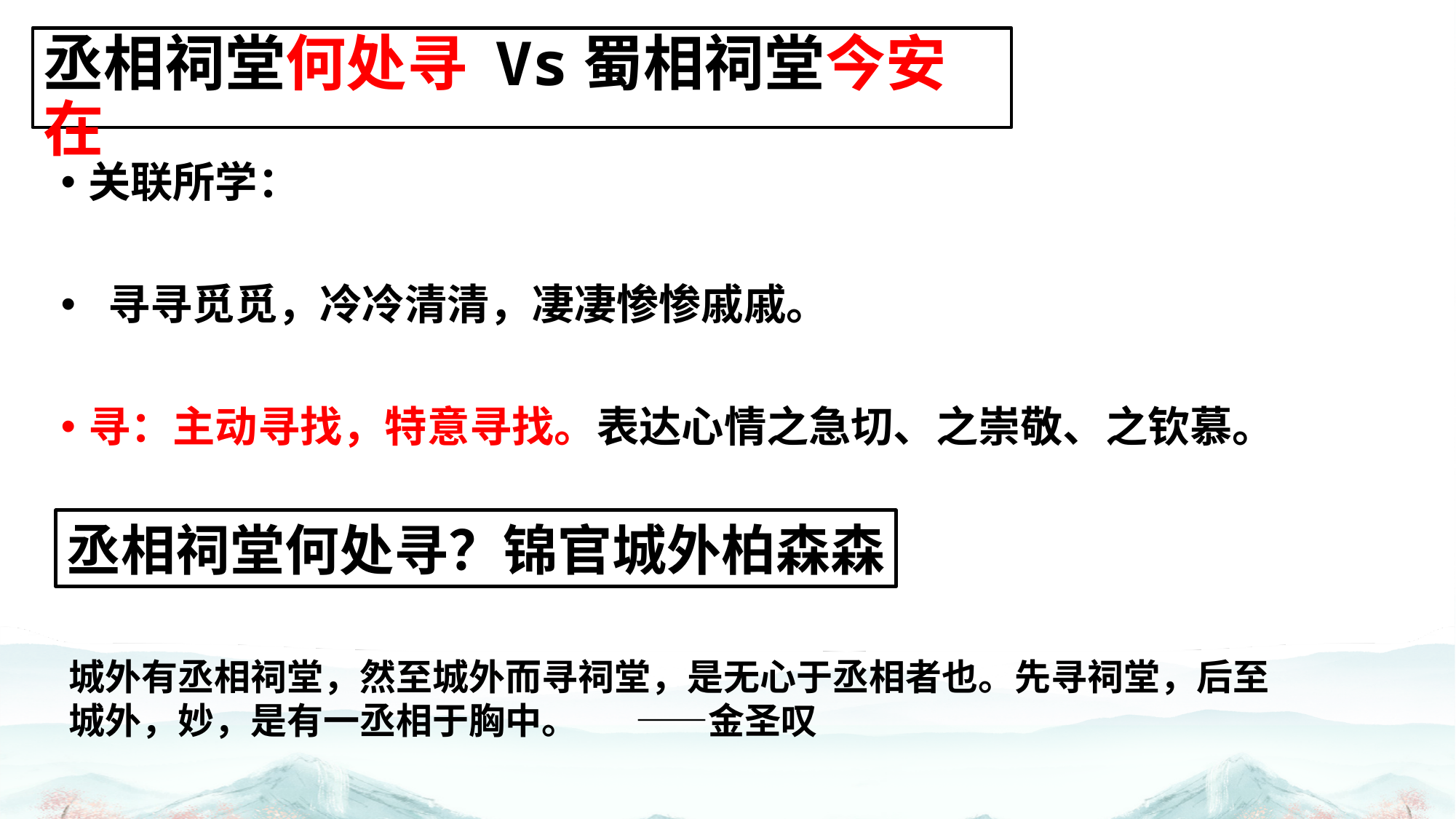

# 丞相祠堂何处寻 Vs蜀相祠堂今安在
关联所学：

 寻寻觅觅，冷冷清清，凄凄惨惨戚戚。

寻：主动寻找，特意寻找。表达心情之急切、之崇敬、之钦慕。

丞相祠堂何处寻？锦官城外柏森森
城外有丞相祠堂，然至城外而寻祠堂，是无心于丞相者也。先寻祠堂，后至城外，妙，是有一丞相于胸中。       ——金圣叹